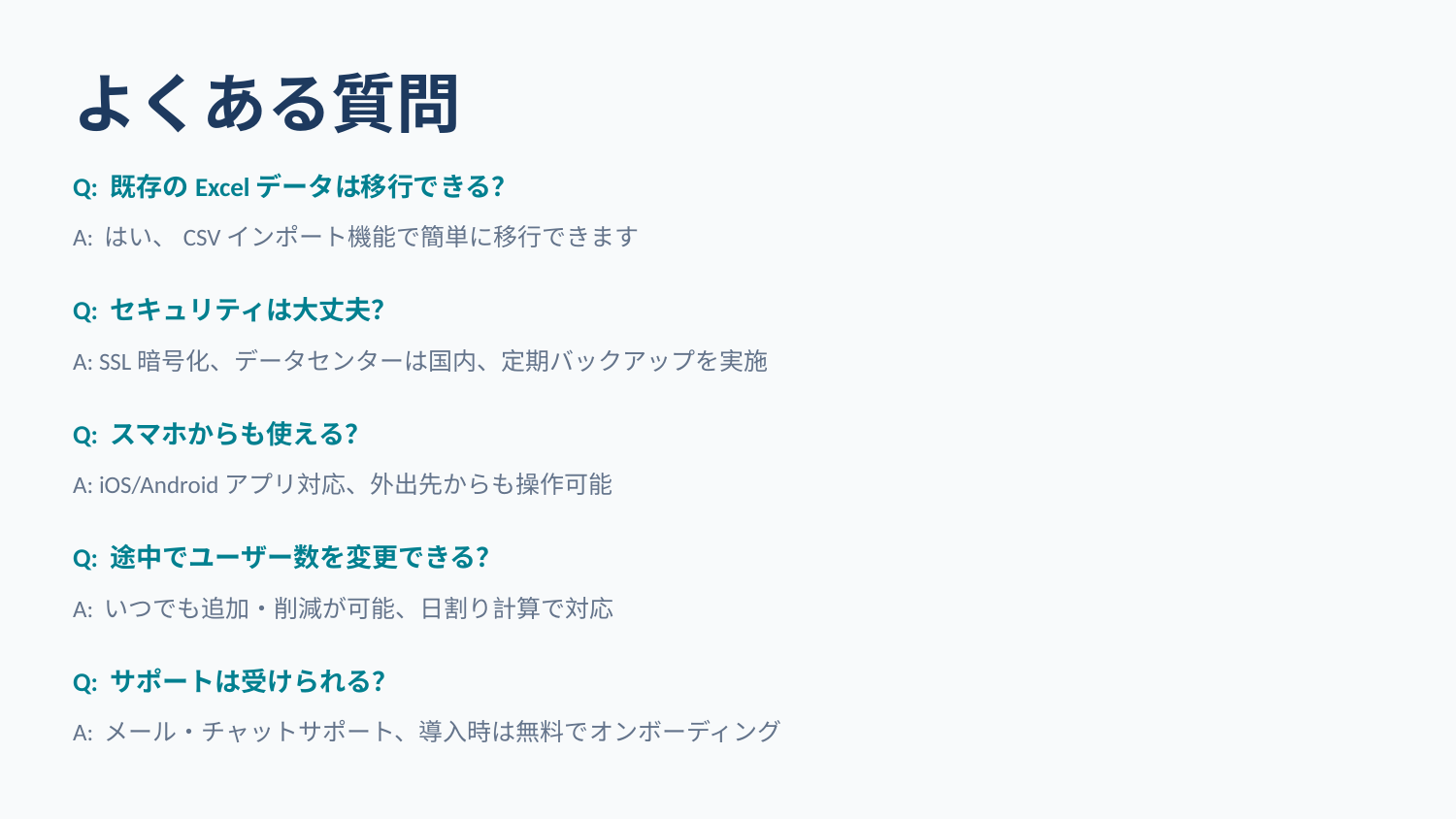

よくある質問
Q: 既存のExcelデータは移行できる？
A: はい、CSVインポート機能で簡単に移行できます
Q: セキュリティは大丈夫？
A: SSL暗号化、データセンターは国内、定期バックアップを実施
Q: スマホからも使える？
A: iOS/Androidアプリ対応、外出先からも操作可能
Q: 途中でユーザー数を変更できる？
A: いつでも追加・削減が可能、日割り計算で対応
Q: サポートは受けられる？
A: メール・チャットサポート、導入時は無料でオンボーディング